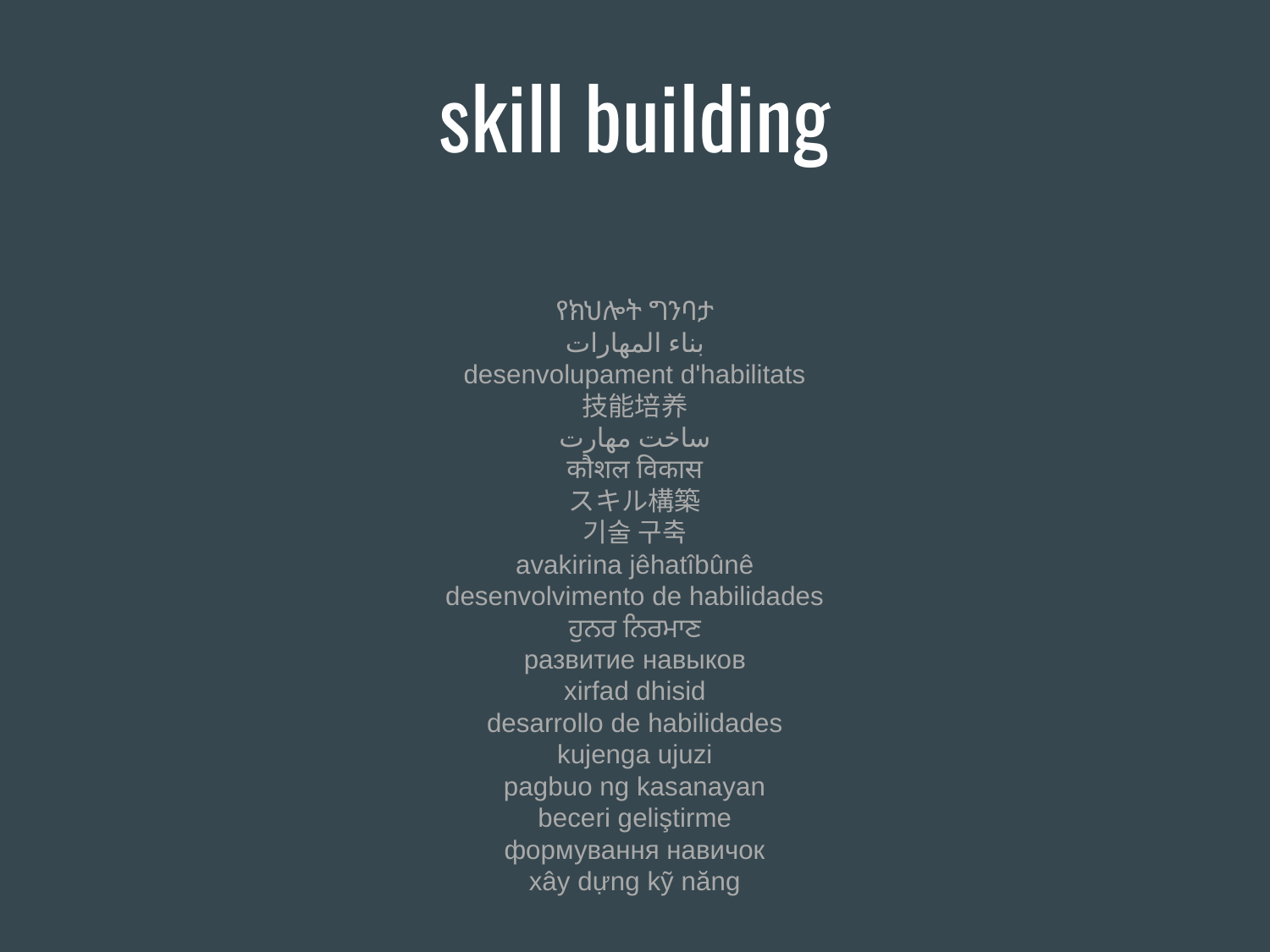

skill building
የክህሎት ግንባታ
بناء المهارات
desenvolupament d'habilitats
技能培养
ساخت مهارت
कौशल विकास
スキル構築
기술 구축
avakirina jêhatîbûnê
desenvolvimento de habilidades
ਹੁਨਰ ਨਿਰਮਾਣ
развитие навыков
xirfad dhisid
desarrollo de habilidades
kujenga ujuzi
pagbuo ng kasanayan
beceri geliştirme
формування навичок
xây dựng kỹ năng